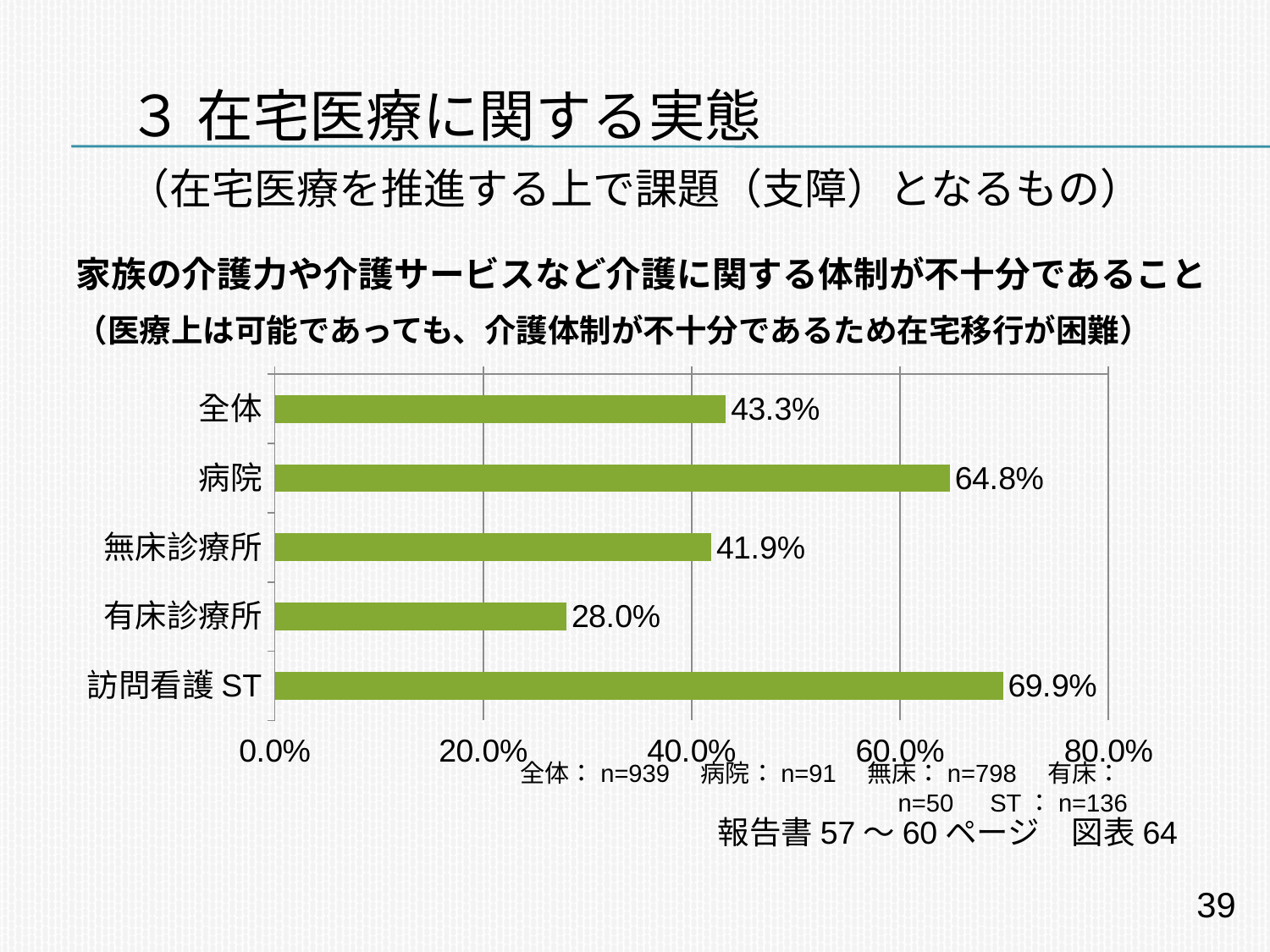

# ３ 在宅医療に関する実態
（在宅医療を推進する上で課題（支障）となるもの）
家族の介護力や介護サービスなど介護に関する体制が不十分であること

（医療上は可能であっても、介護体制が不十分であるため在宅移行が困難）

### Chart

| Category | 図表65 家族の介護力不足 |
|---|---|
| 全体 | 0.4330000000000004 |
| 病院 | 0.6480000000000015 |
| 無床診療所 | 0.4190000000000003 |
| 有床診療所 | 0.2800000000000001 |
| 訪問看護ST | 0.699 |
全体：n=939　病院：n=91　無床：n=798　有床：n=50　ST：n=136
報告書57～60ページ　図表64
39